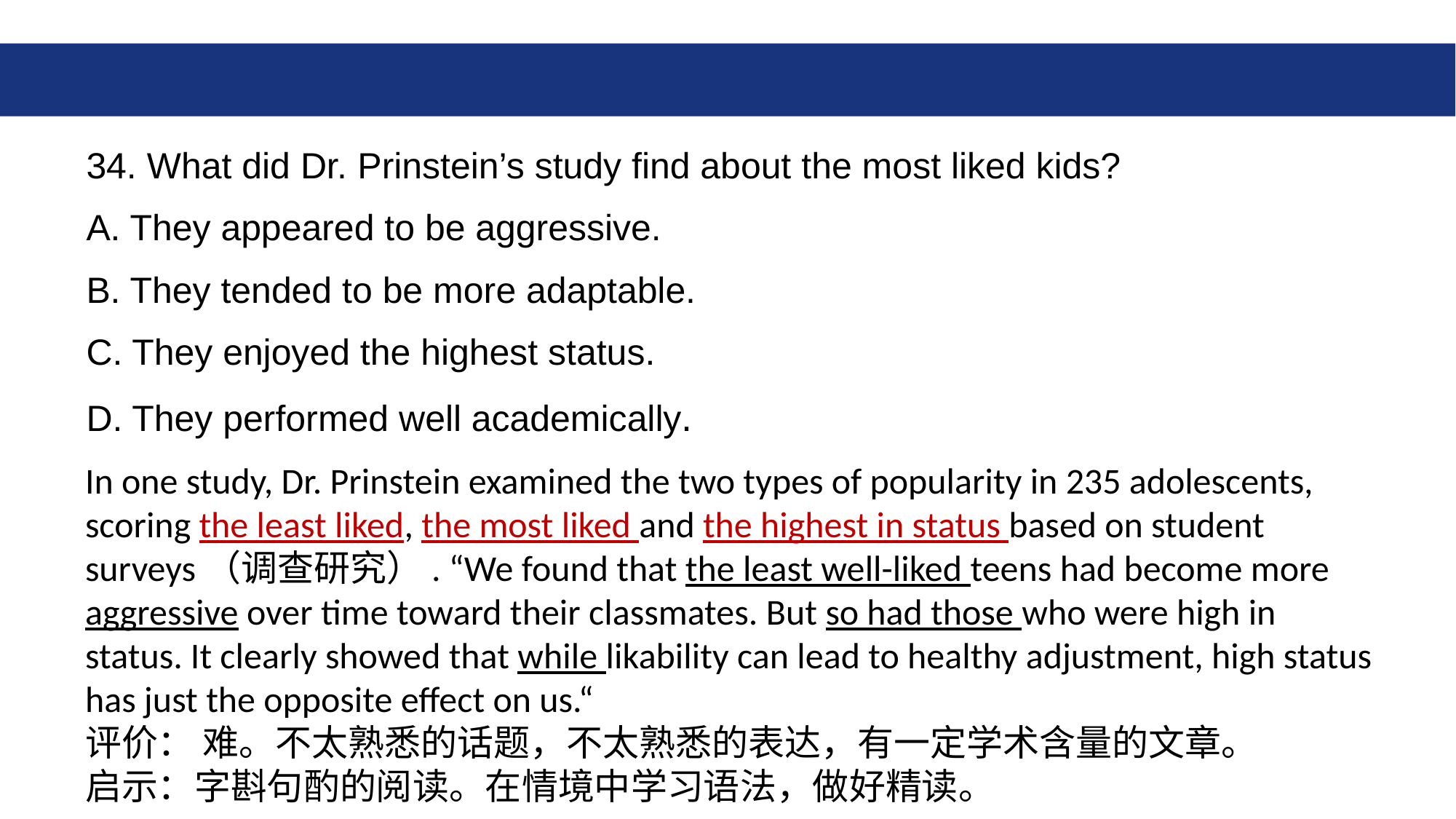

#
34. What did Dr. Prinstein’s study find about the most liked kids?
A. They appeared to be aggressive.
B. They tended to be more adaptable.
C. They enjoyed the highest status.
D. They performed well academically.

In one study, Dr. Prinstein examined the two types of popularity in 235 adolescents, scoring the least liked, the most liked and the highest in status based on student surveys（调查研究）. “We found that the least well-liked teens had become more aggressive over time toward their classmates. But so had those who were high in status. It clearly showed that while likability can lead to healthy adjustment, high status has just the opposite effect on us.“
评价： 难。不太熟悉的话题，不太熟悉的表达，有一定学术含量的文章。
启示：字斟句酌的阅读。在情境中学习语法，做好精读。